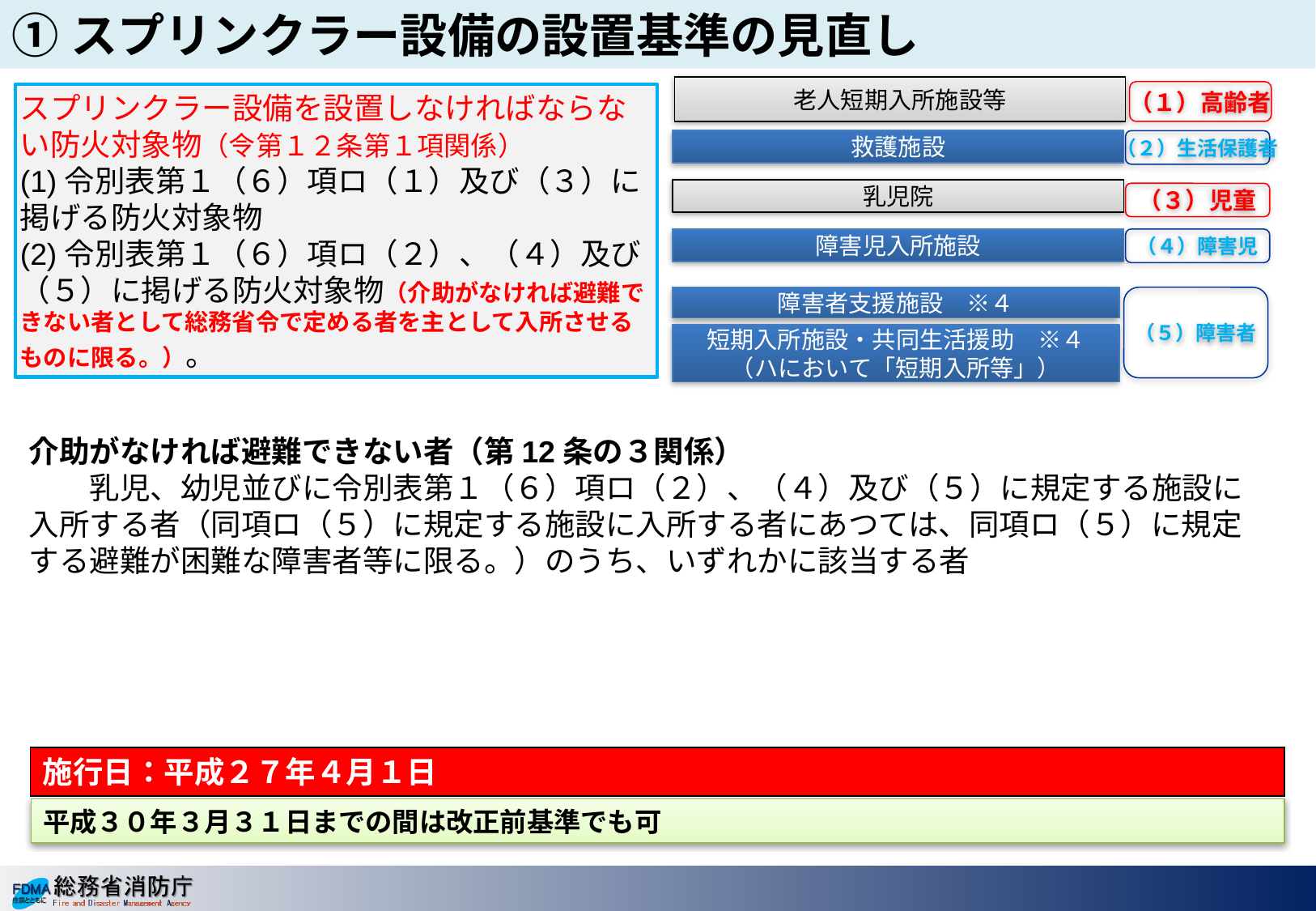

①スプリンクラー設備の設置基準の見直し
老人短期入所施設等
（１）高齢者
スプリンクラー設備を設置しなければならない防火対象物（令第１２条第１項関係）
(1)令別表第１（６）項ロ（１）及び（３）に掲げる防火対象物
(2)令別表第１（６）項ロ（２）、（４）及び（５）に掲げる防火対象物（介助がなければ避難できない者として総務省令で定める者を主として入所させるものに限る。）。
救護施設
（２）生活保護者
乳児院
（３）児童
障害児入所施設
（４）障害児
（５）障害者
障害者支援施設　※４
短期入所施設・共同生活援助　※４
（ハにおいて「短期入所等」）
介助がなければ避難できない者（第12条の３関係）
　　乳児、幼児並びに令別表第１（６）項ロ（２）、（４）及び（５）に規定する施設に入所する者（同項ロ（５）に規定する施設に入所する者にあつては、同項ロ（５）に規定する避難が困難な障害者等に限る。）のうち、いずれかに該当する者
施行日：平成２７年４月１日
平成３０年３月３１日までの間は改正前基準でも可